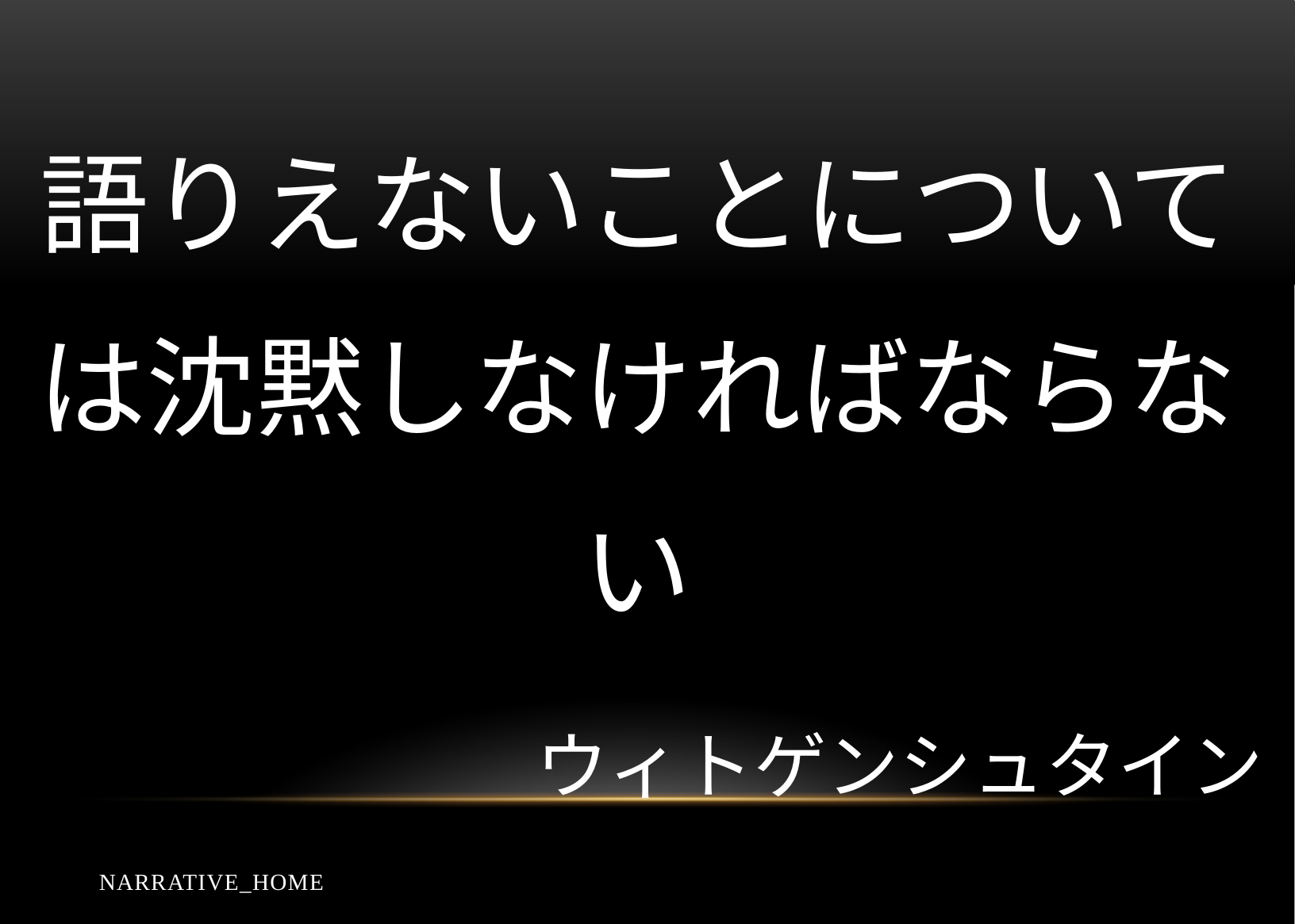

語りえないことについては沈黙しなければならない

ウィトゲンシュタイン
Narrative_home